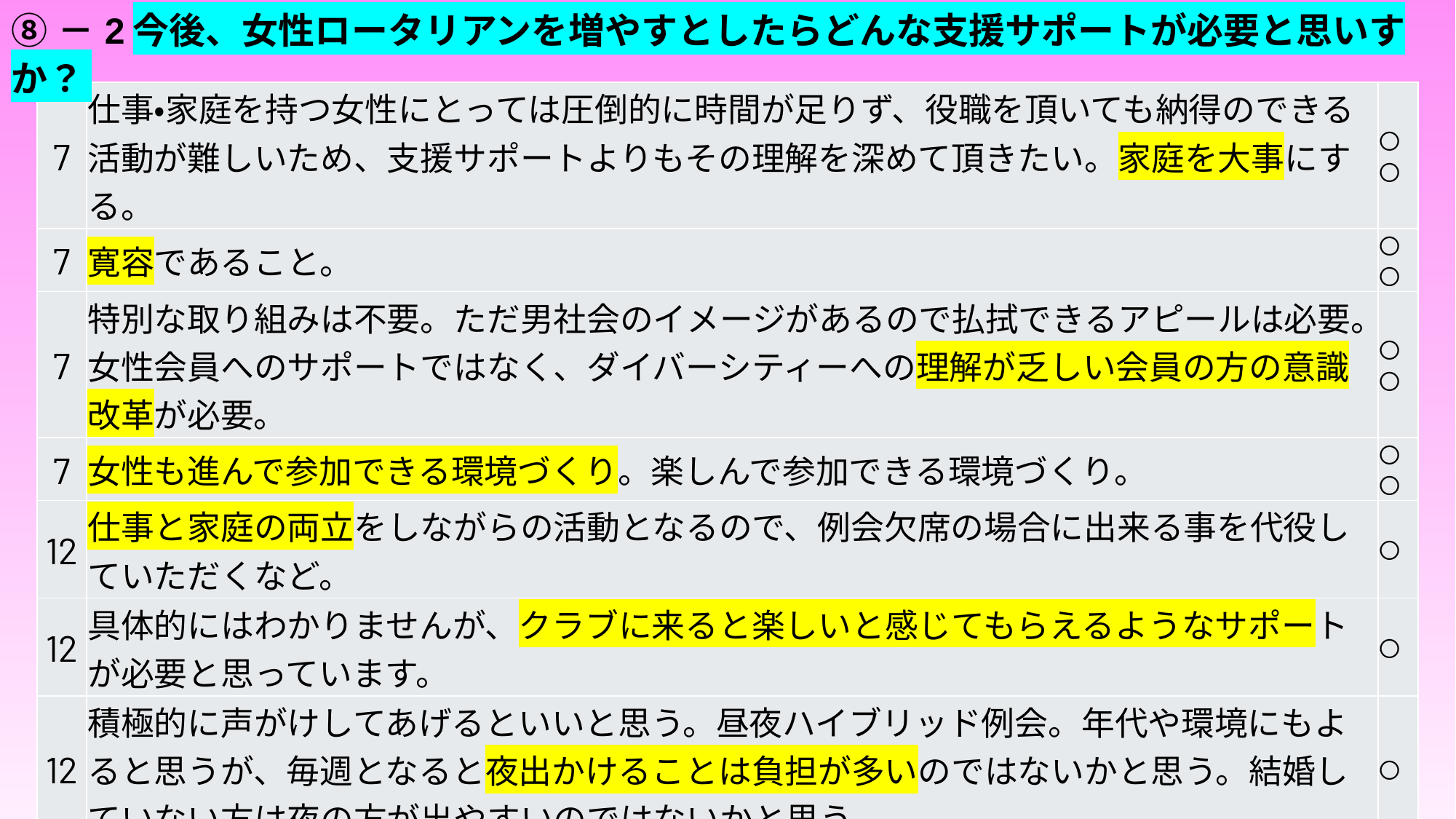

# ⑧－2今後、女性ロータリアンを増やすとしたらどんな支援サポートが必要と思いすか？
| 7 | 仕事・家庭を持つ女性にとっては圧倒的に時間が足りず、役職を頂いても納得のできる活動が難しいため、支援サポートよりもその理解を深めて頂きたい。家庭を大事にする。 | 〇〇 |
| --- | --- | --- |
| 7 | 寛容であること。 | 〇〇 |
| 7 | 特別な取り組みは不要。ただ男社会のイメージがあるので払拭できるアピールは必要。女性会員へのサポートではなく、ダイバーシティーへの理解が乏しい会員の方の意識改革が必要。 | 〇〇 |
| 7 | 女性も進んで参加できる環境づくり。楽しんで参加できる環境づくり。 | 〇〇 |
| 12 | 仕事と家庭の両立をしながらの活動となるので、例会欠席の場合に出来る事を代役していただくなど。 | 〇 |
| 12 | 具体的にはわかりませんが、クラブに来ると楽しいと感じてもらえるようなサポートが必要と思っています。 | 〇 |
| 12 | 積極的に声がけしてあげるといいと思う。昼夜ハイブリッド例会。年代や環境にもよると思うが、毎週となると夜出かけることは負担が多いのではないかと思う。結婚していない方は夜の方が出やすいのではないかと思う。 | 〇 |
| 12 | 女性会員のグループＬＩＮＥ懇親会など、女性同士気遣いの無いコミュニケーションが活発化されたら女性会員は増加していく。 | 〇 |